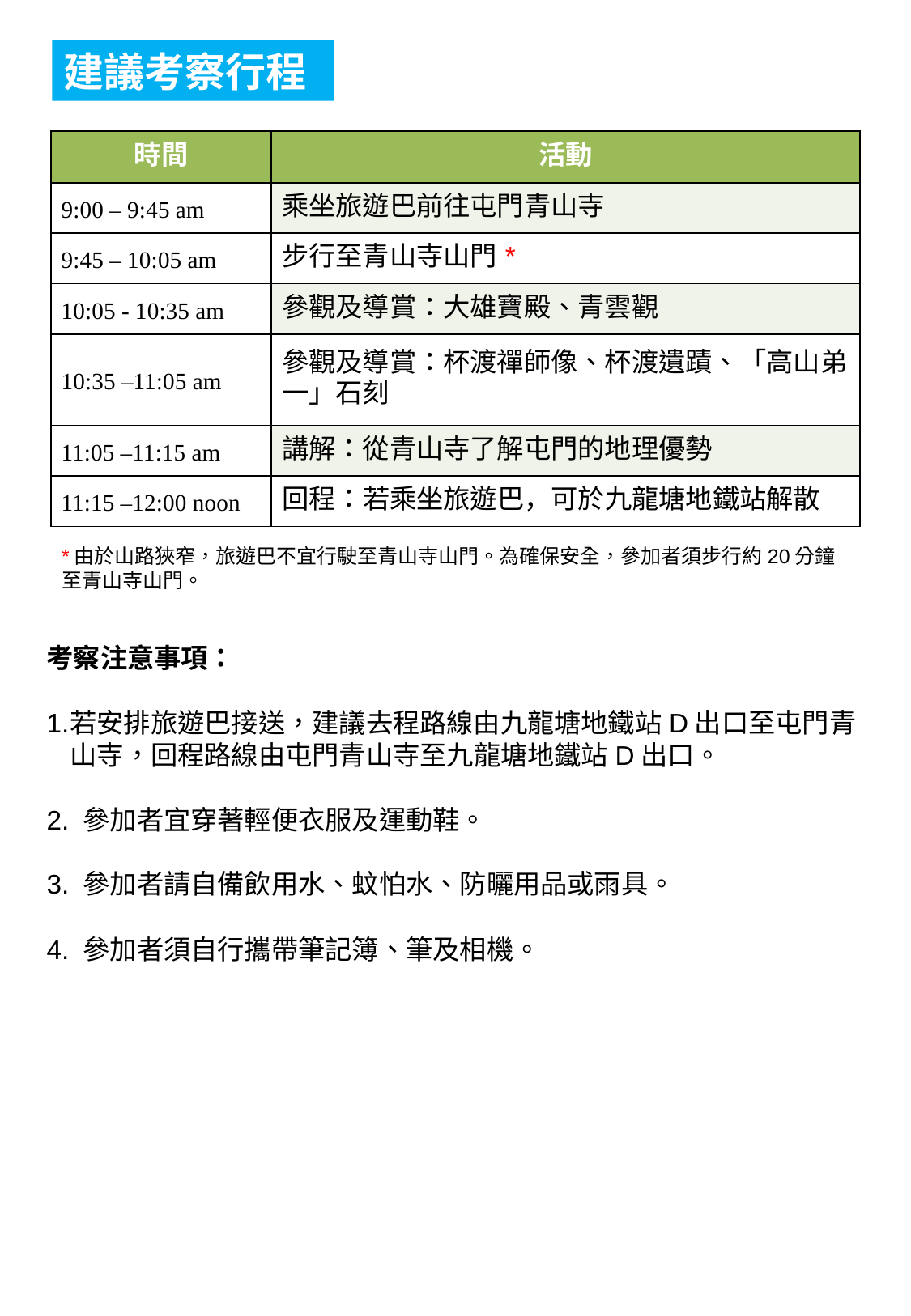

建議考察行程
| 時間 | 活動 |
| --- | --- |
| 9:00 – 9:45 am | 乘坐旅遊巴前往屯門青山寺 |
| 9:45 – 10:05 am | 步行至青山寺山門\* |
| 10:05 - 10:35 am | 參觀及導賞：大雄寶殿、青雲觀 |
| 10:35 –11:05 am | 參觀及導賞：杯渡禪師像、杯渡遺蹟、「高山弟一」石刻 |
| 11:05 –11:15 am | 講解：從青山寺了解屯門的地理優勢 |
| 11:15 –12:00 noon | 回程：若乘坐旅遊巴，可於九龍塘地鐵站解散 |
*由於山路狹窄，旅遊巴不宜行駛至青山寺山門。為確保安全，參加者須步行約20分鐘至青山寺山門。
考察注意事項：

若安排旅遊巴接送，建議去程路線由九龍塘地鐵站D出口至屯門青山寺，回程路線由屯門青山寺至九龍塘地鐵站D出口。

2. 參加者宜穿著輕便衣服及運動鞋。

3. 參加者請自備飲用水、蚊怕水、防曬用品或雨具。

4. 參加者須自行攜帶筆記簿、筆及相機。